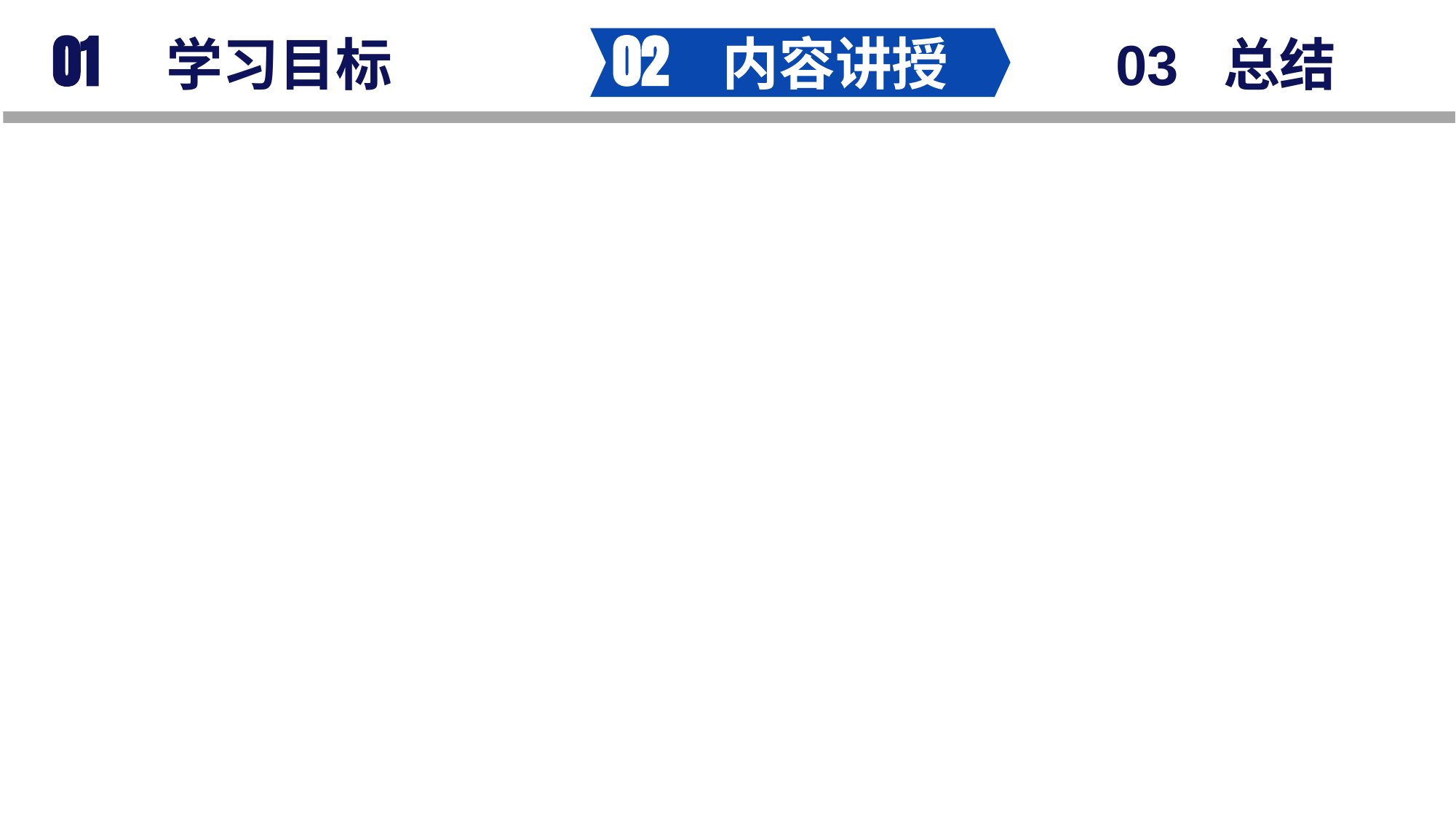

02   内容讲授
03  总结
01    学习目标

知识目标
培养通过检查纠偏确保目标实现的能力；培养学生运用现   代控制方法的能力